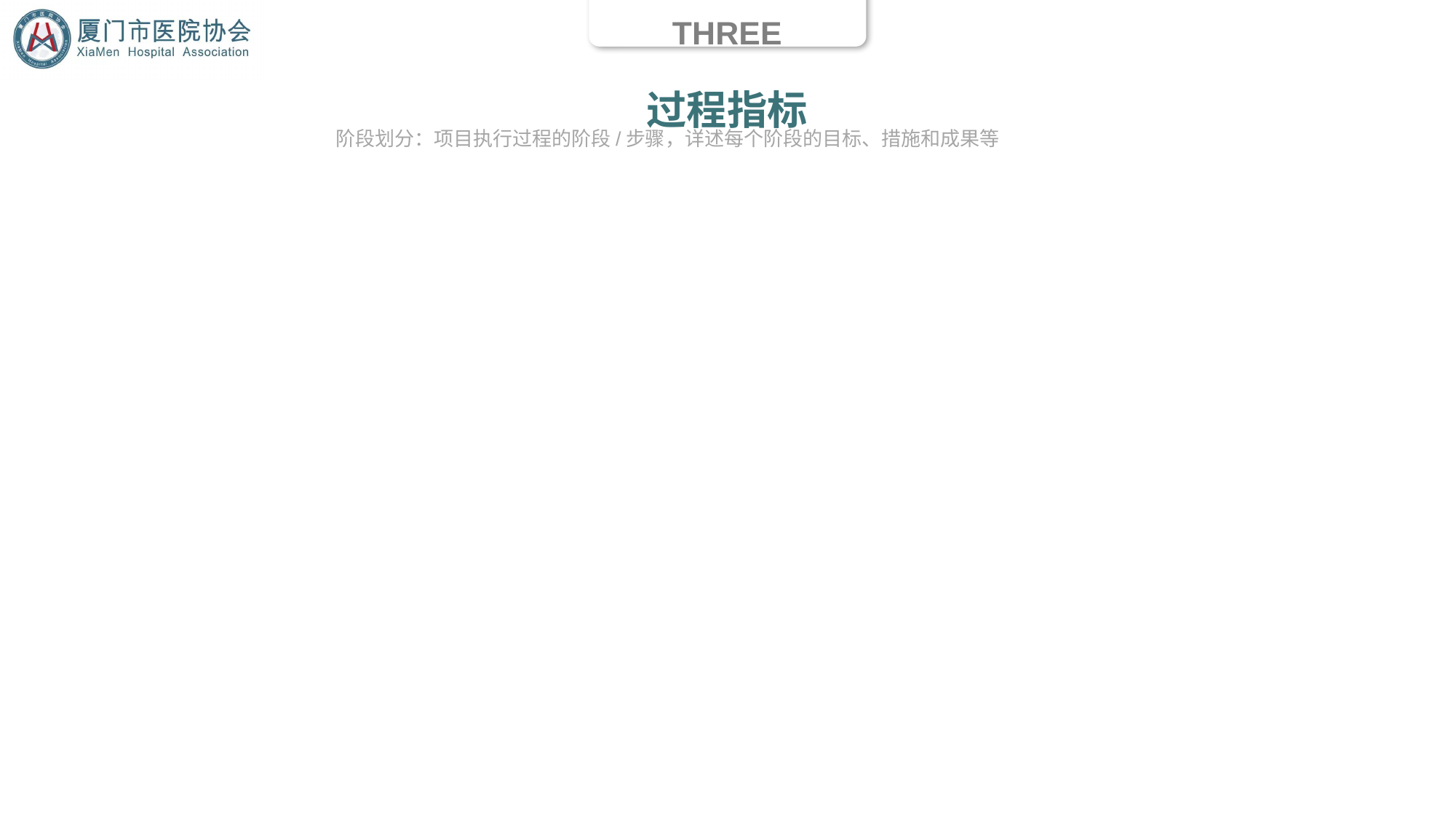

THREE
过程指标
阶段划分：项目执行过程的阶段/步骤，详述每个阶段的目标、措施和成果等